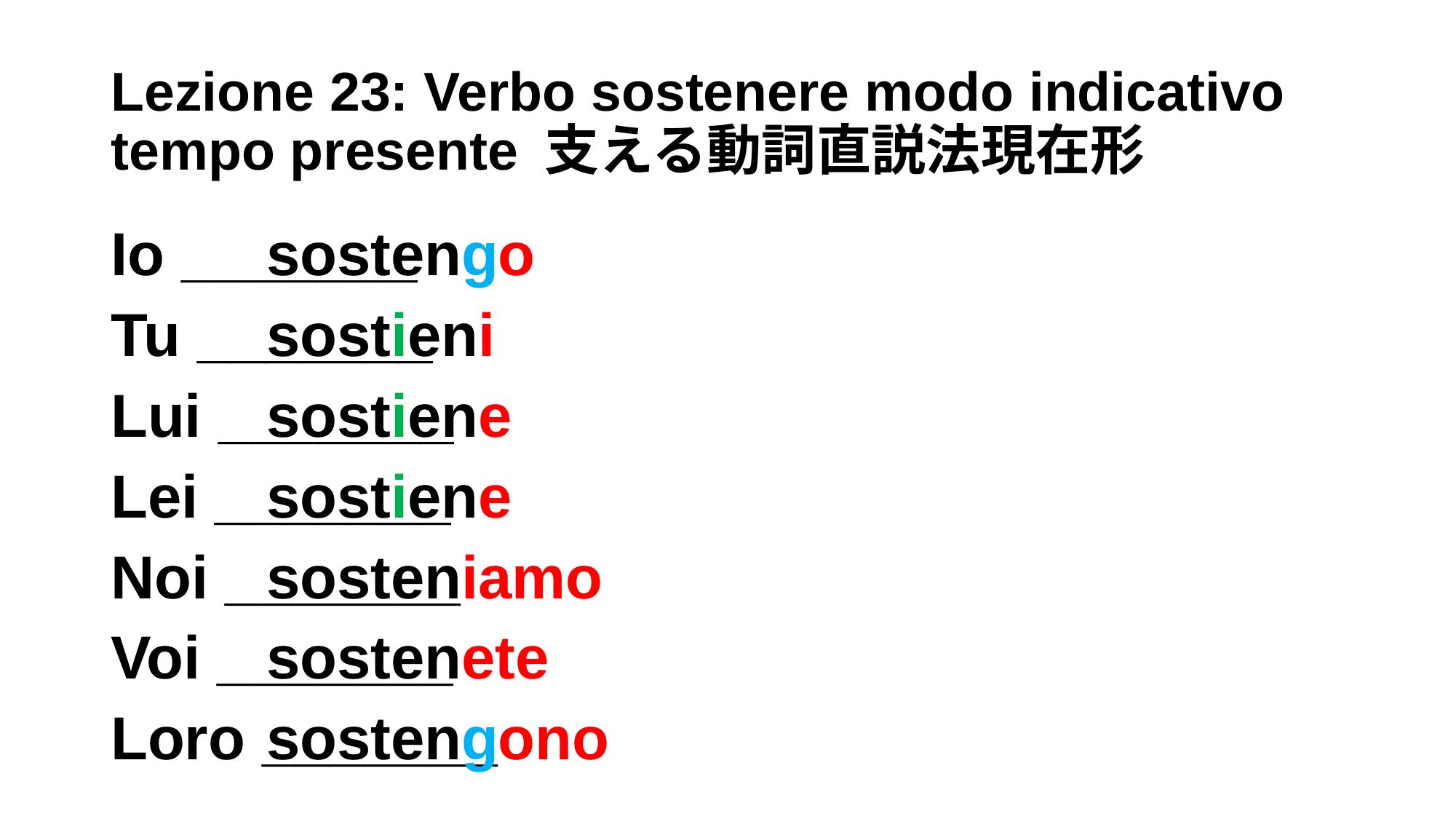

# Lezione 23: Verbo sostenere modo indicativo tempo presente 支える動詞直説法現在形
Io _______
Tu _______
Lui _______
Lei _______
Noi _______
Voi _______
Loro _______

sostengo
sostieni
sostiene
sostiene
sosteniamo
sostenete
sostengono